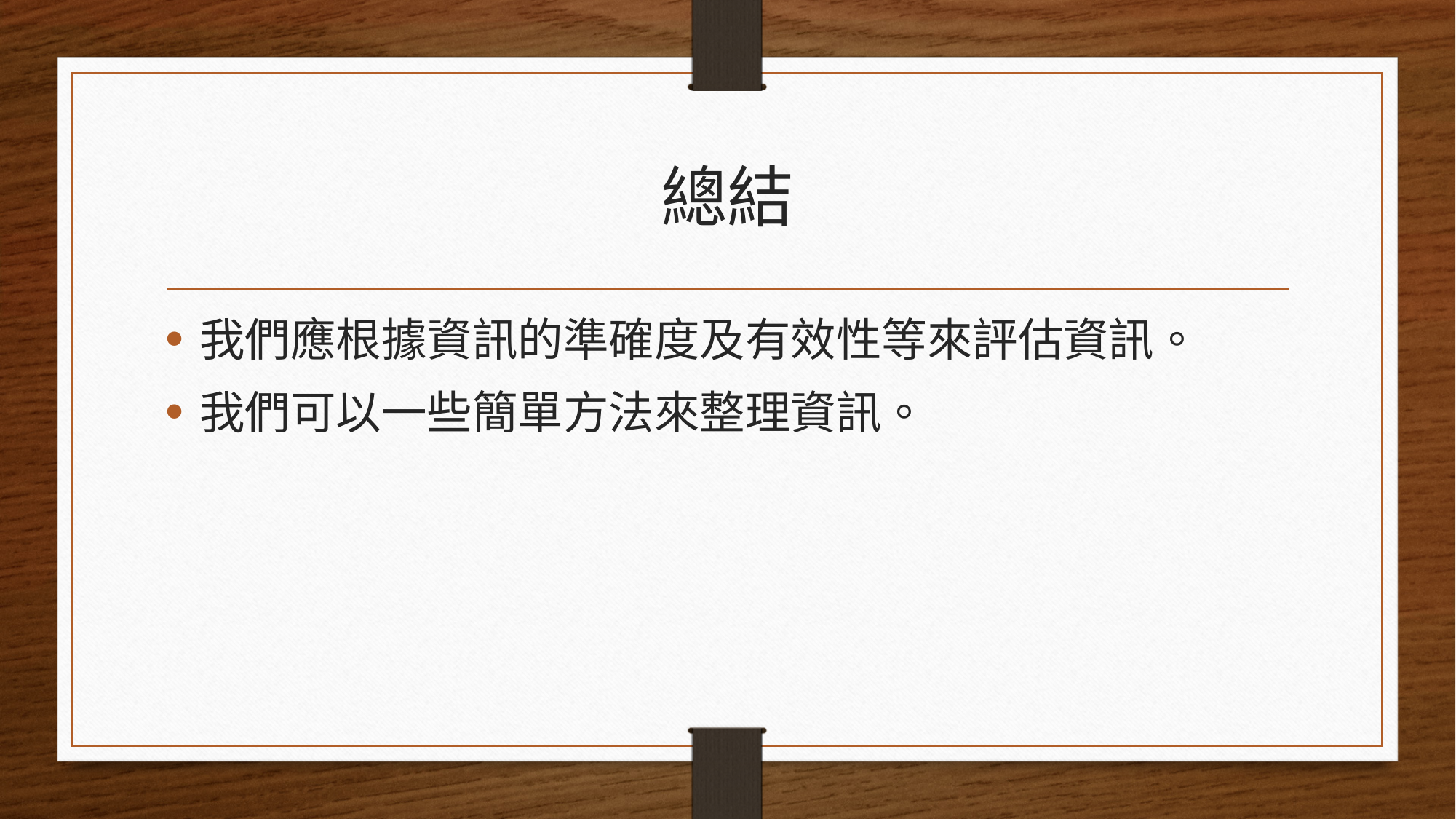

# 總結
我們應根據資訊的準確度及有效性等來評估資訊。
我們可以一些簡單方法來整理資訊。